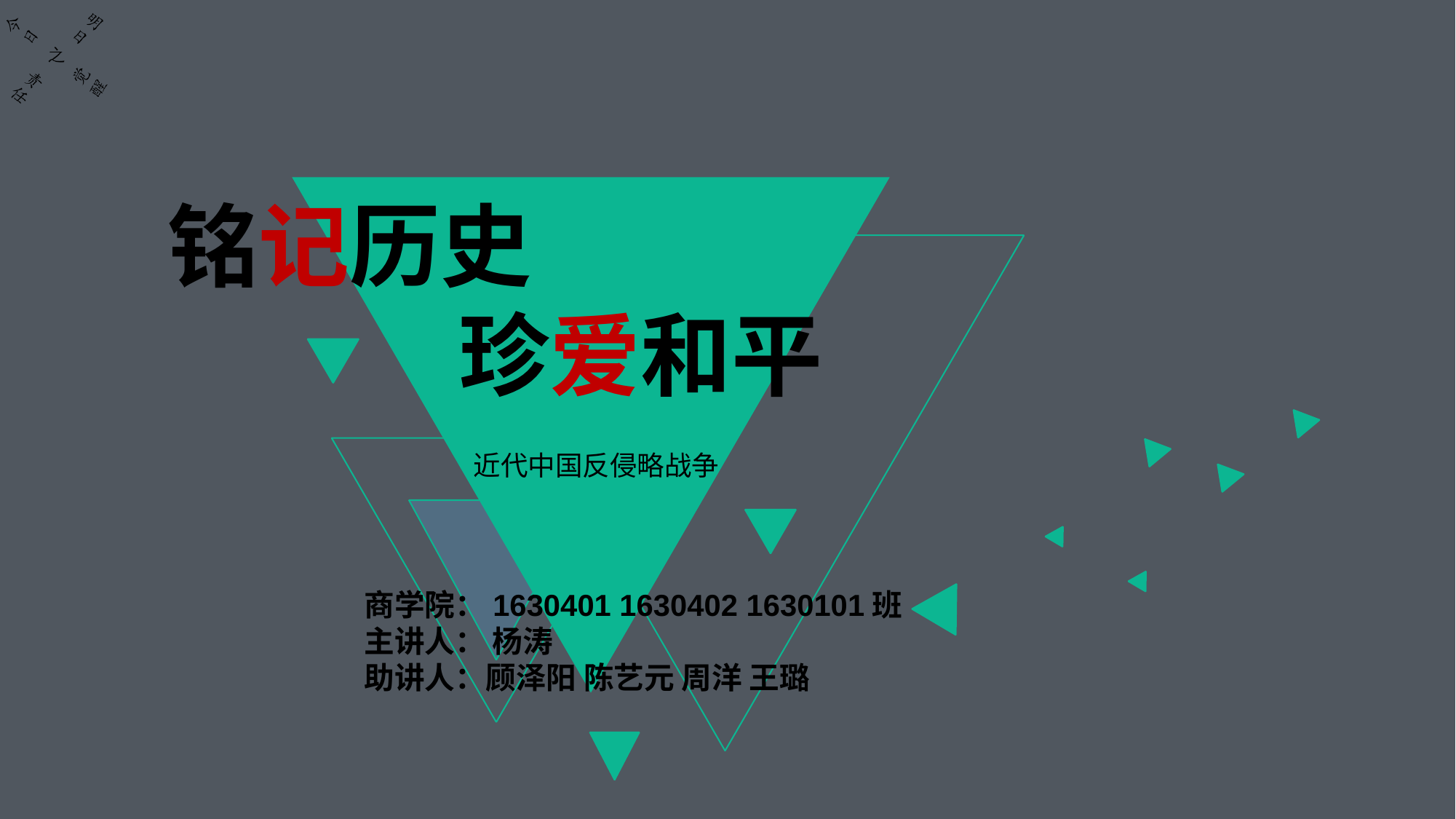

铭记历史
             珍爱和平

近代中国反侵略战争

商学院：1630401 1630402 1630101班
主讲人： 杨涛
助讲人：顾泽阳 陈艺元 周洋 王璐